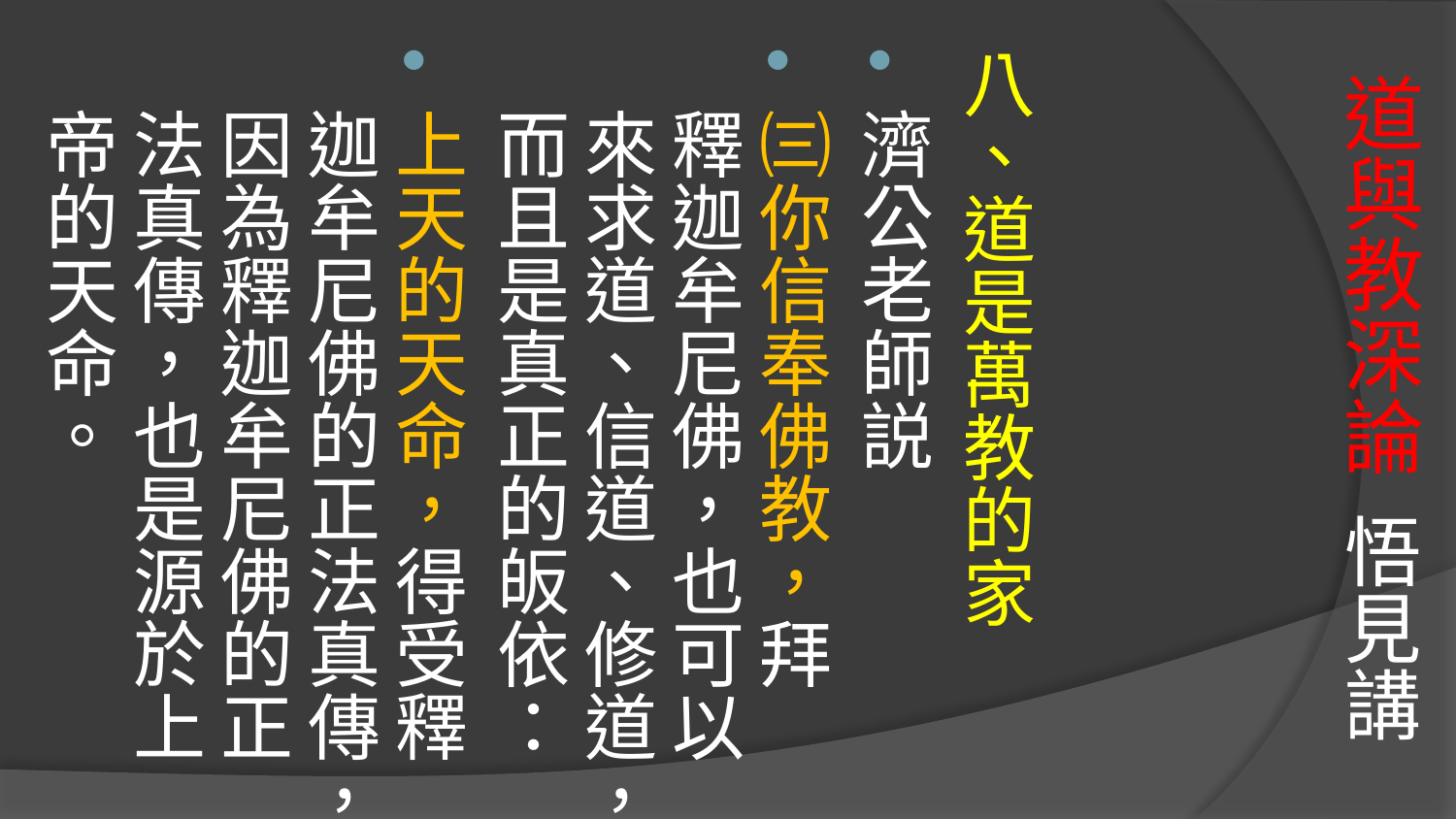

# 道與教深論  悟見講
八、道是萬教的家
濟公老師説
㈢你信奉佛教，拜　釋迦牟尼佛，也可以來求道、信道、修道，而且是真正的皈依：
上天的天命，得受釋迦牟尼佛的正法真傳，因為釋迦牟尼佛的正法真傳，也是源於上帝的天命。